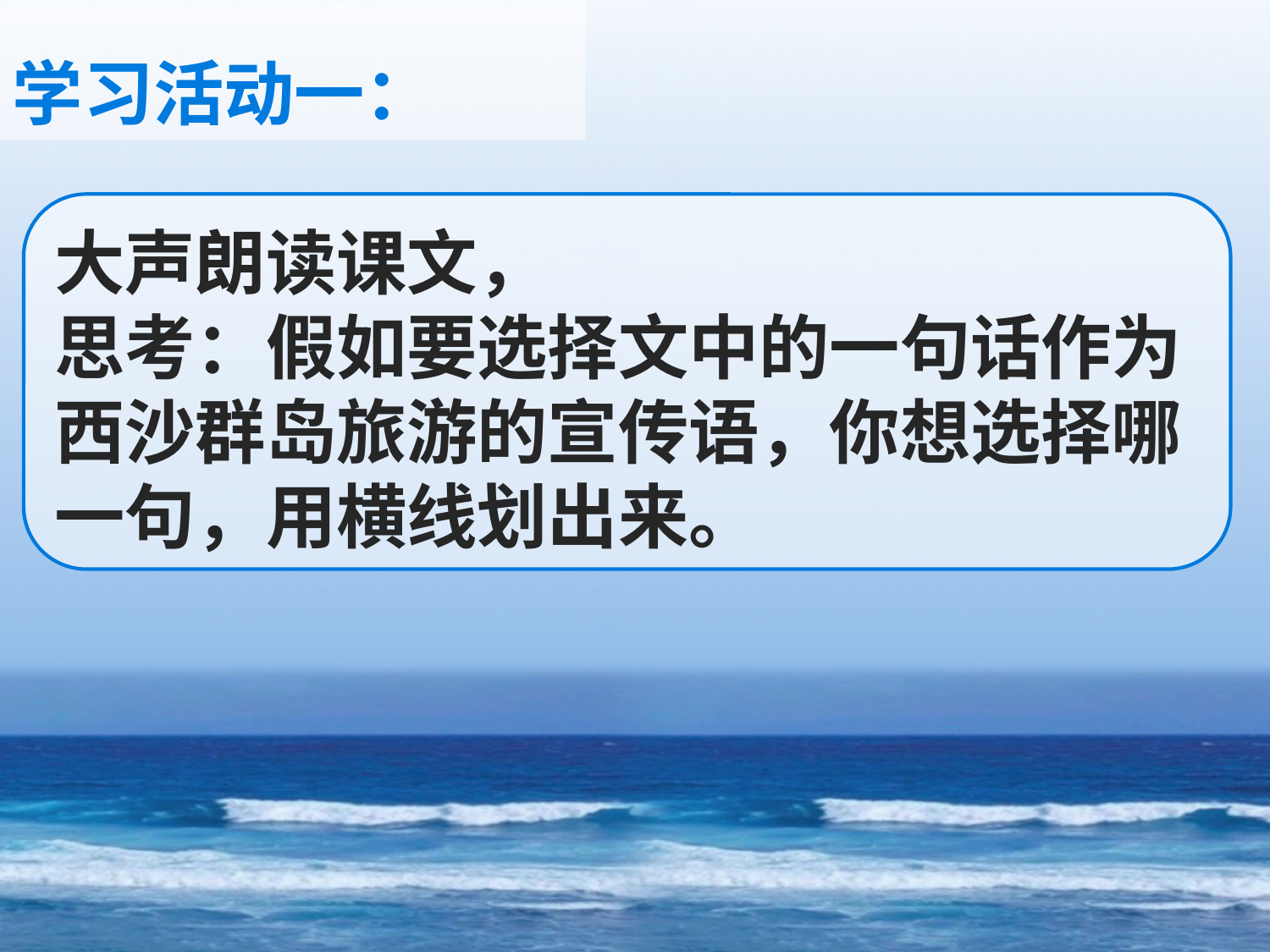

学习活动一：
大声朗读课文，
思考：假如要选择文中的一句话作为西沙群岛旅游的宣传语，你想选择哪一句，用横线划出来。